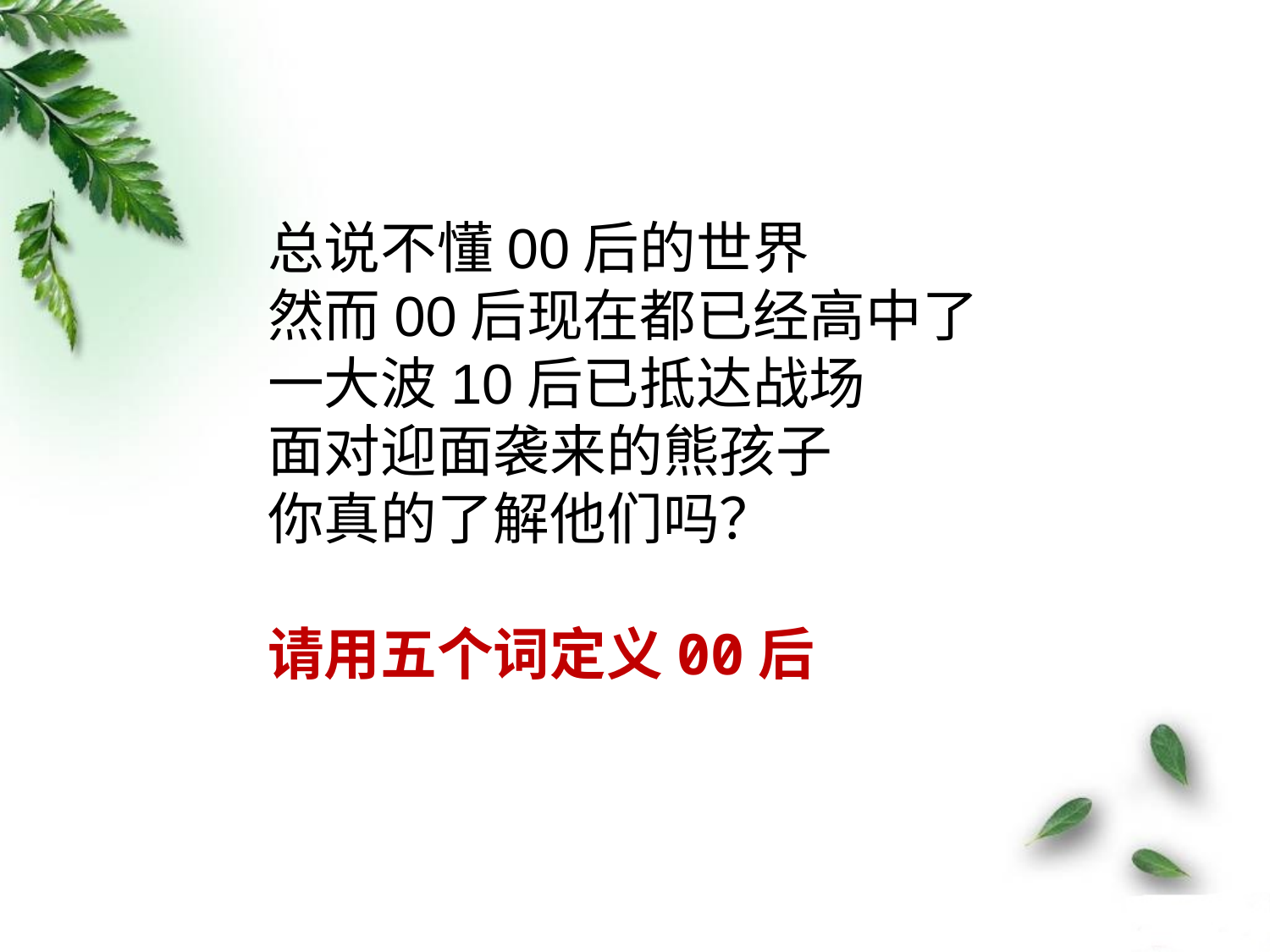

总说不懂00后的世界
然而00后现在都已经高中了
一大波10后已抵达战场
面对迎面袭来的熊孩子
你真的了解他们吗？

请用五个词定义00后